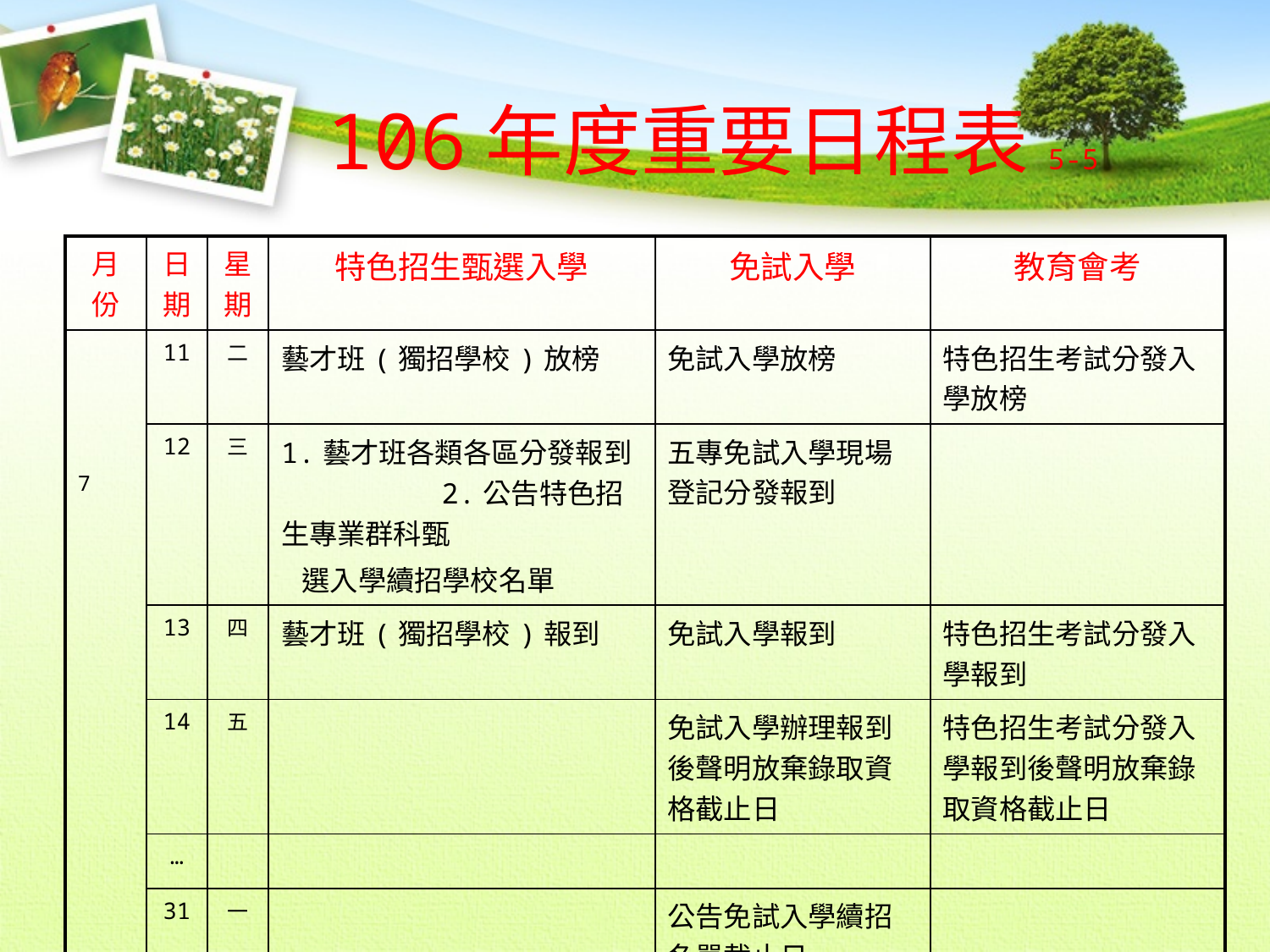

106年度重要日程表5-5
| 月份 | 日期 | 星期 | 特色招生甄選入學 | 免試入學 | 教育會考 |
| --- | --- | --- | --- | --- | --- |
| 7 | 11 | 二 | 藝才班(獨招學校)放榜 | 免試入學放榜 | 特色招生考試分發入學放榜 |
|  | 12 | 三 | 1.藝才班各類各區分發報到 2.公告特色招生專業群科甄 選入學續招學校名單 | 五專免試入學現場登記分發報到 |  |
|  | 13 | 四 | 藝才班(獨招學校)報到 | 免試入學報到 | 特色招生考試分發入學報到 |
|  | 14 | 五 |  | 免試入學辦理報到後聲明放棄錄取資格截止日 | 特色招生考試分發入學報到後聲明放棄錄取資格截止日 |
|  | … |  |  |  |  |
|  | 31 | 一 |  | 公告免試入學續招名單截止日 |  |